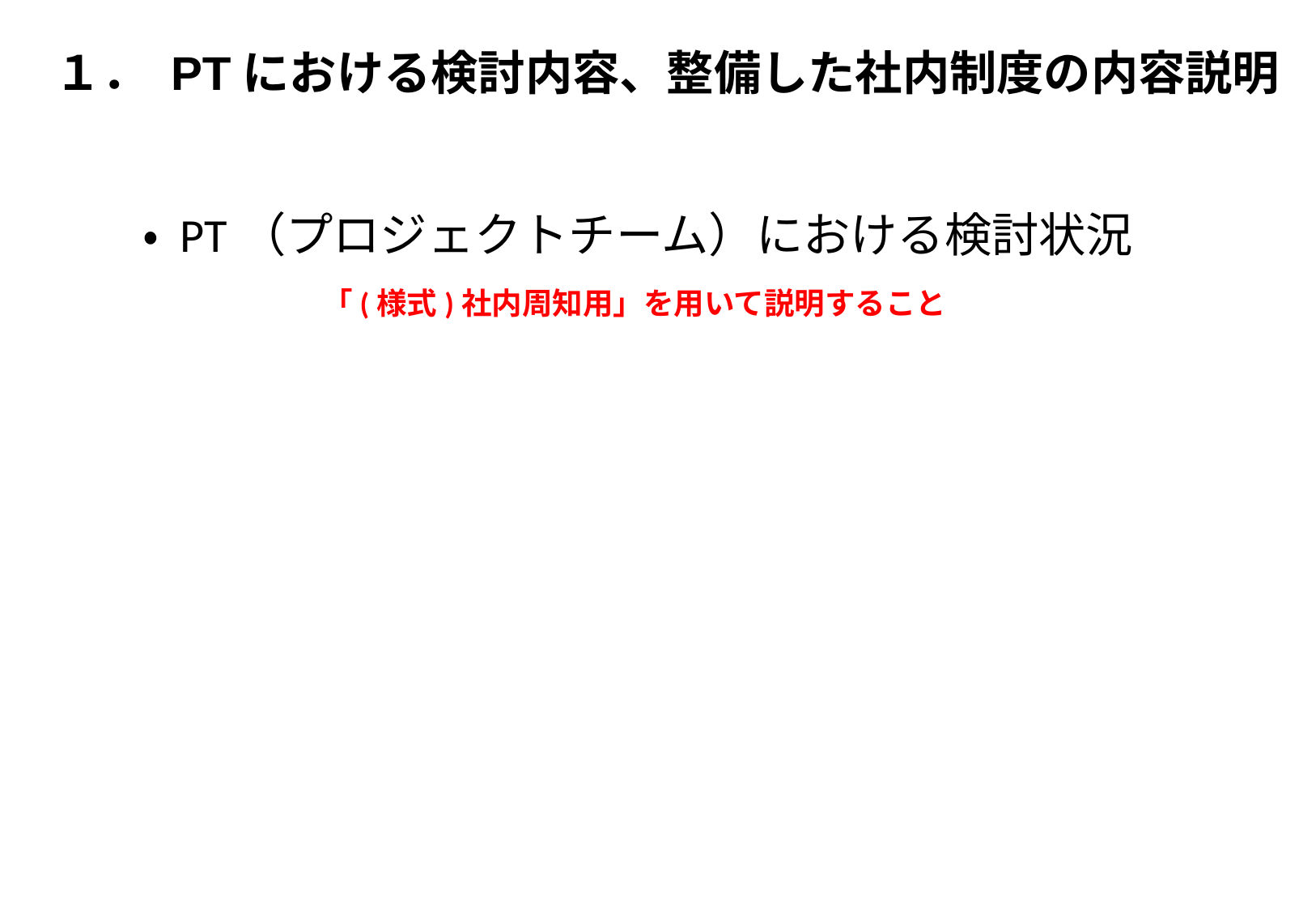

１． PTにおける検討内容、整備した社内制度の内容説明
・ PT（プロジェクトチーム）における検討状況
「(様式)社内周知用」を用いて説明すること